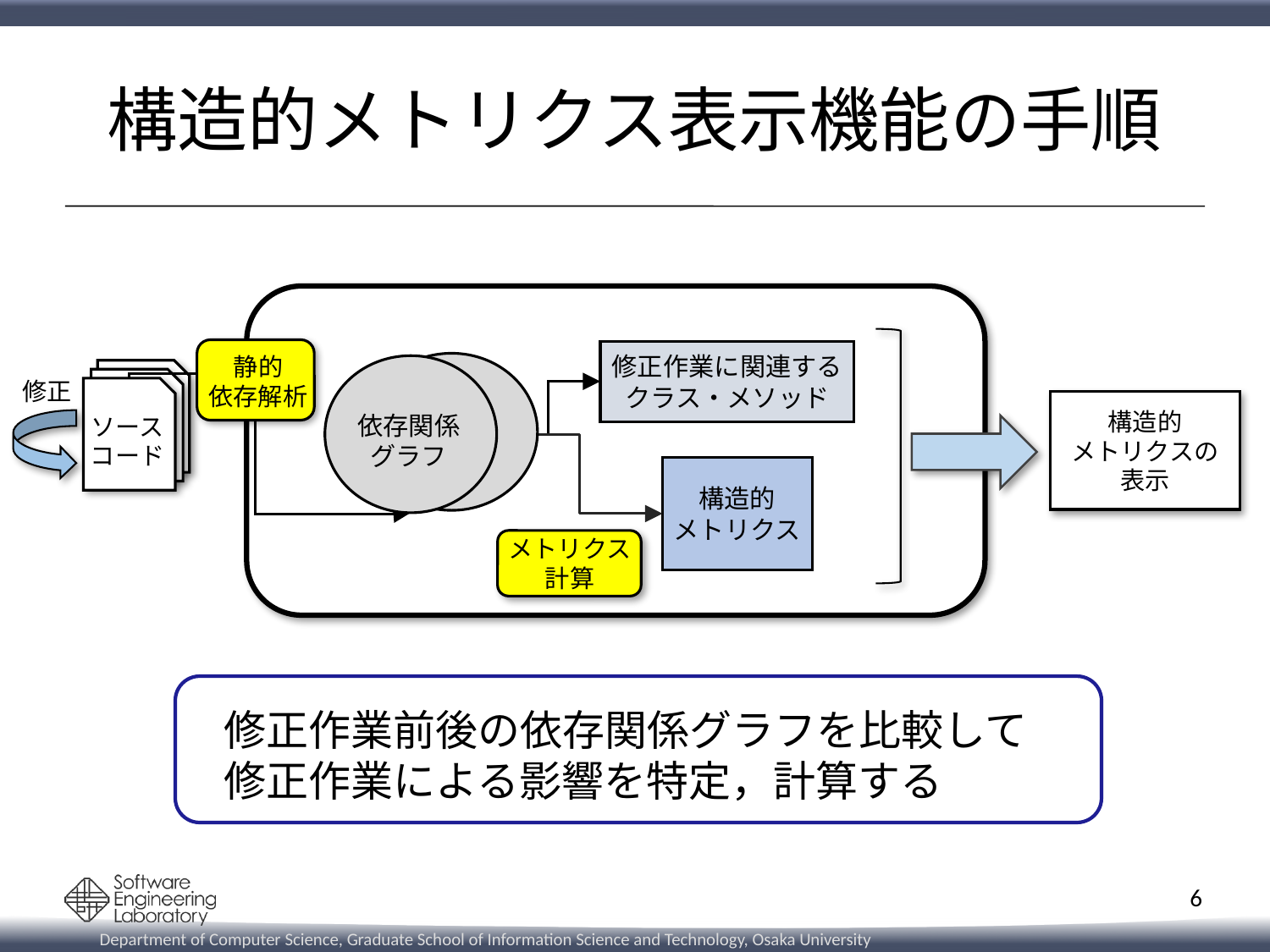

# 構造的メトリクス表示機能の手順

修正作業に関連する
クラス・メソッド
静的
依存解析

修正

構造的
メトリクスの表示
依存関係
グラフ
ソース
コード

構造的
メトリクス
メトリクス
計算

修正作業前後の依存関係グラフを比較して
修正作業による影響を特定，計算する
6